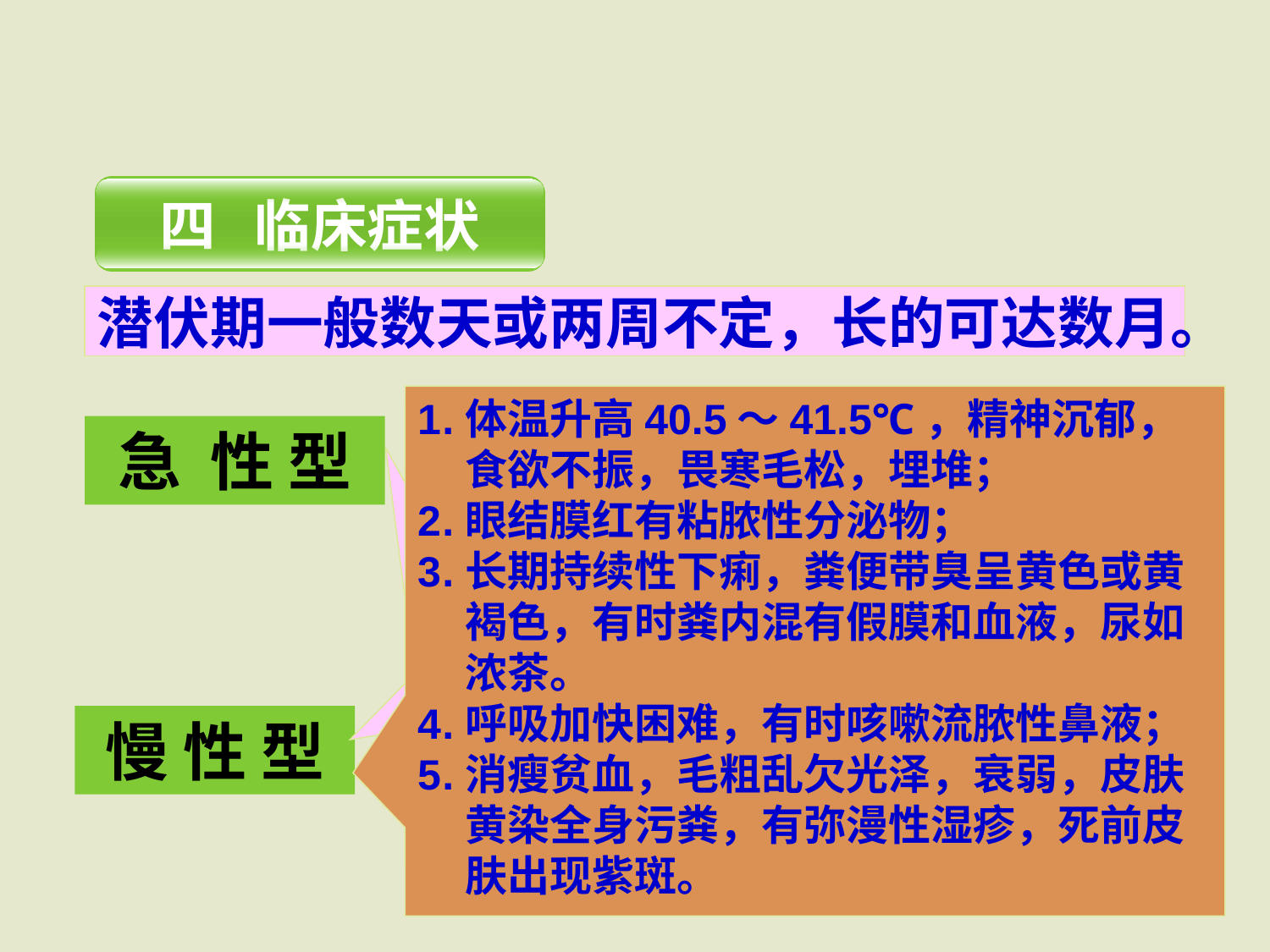

四   临床症状

潜伏期一般数天或两周不定，长的可达数月。
体温升高40.5～41.5℃，精神沉郁，食欲不振，畏寒毛松，埋堆；
眼结膜红有粘脓性分泌物；
长期持续性下痢，粪便带臭呈黄色或黄褐色，有时粪内混有假膜和血液，尿如浓茶。
呼吸加快困难，有时咳嗽流脓性鼻液；
消瘦贫血，毛粗乱欠光泽，衰弱，皮肤黄染全身污粪，有弥漫性湿疹，死前皮肤出现紫斑。
呈败血经过，病程1～4天，死亡率高。
体温升高达41～42℃，食欲废绝，呼吸迫促困难；
下痢黄色恶臭，有时混有血液；
死前耳根、胸前、腹部皮肤有紫红斑点
急  性 型
较常见，与肠型猪瘟很相似，病程长达2～3周以上，耐过者成为僵猪。
慢 性 型